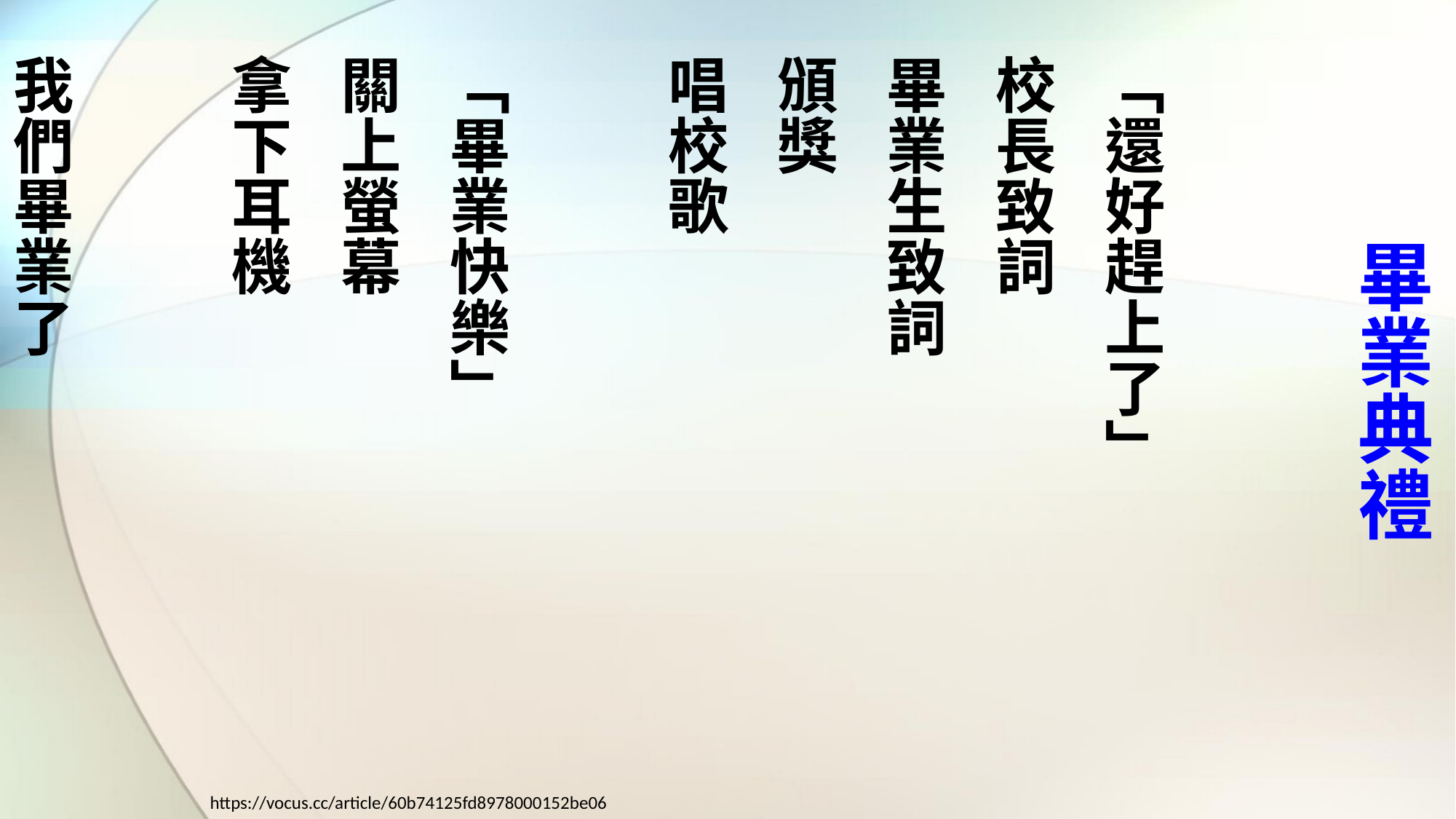

「還好趕上了」
校長致詞
畢業生致詞
頒獎
唱校歌

「畢業快樂」
關上螢幕
拿下耳機

我們畢業了
# 畢業典禮
https://vocus.cc/article/60b74125fd8978000152be06